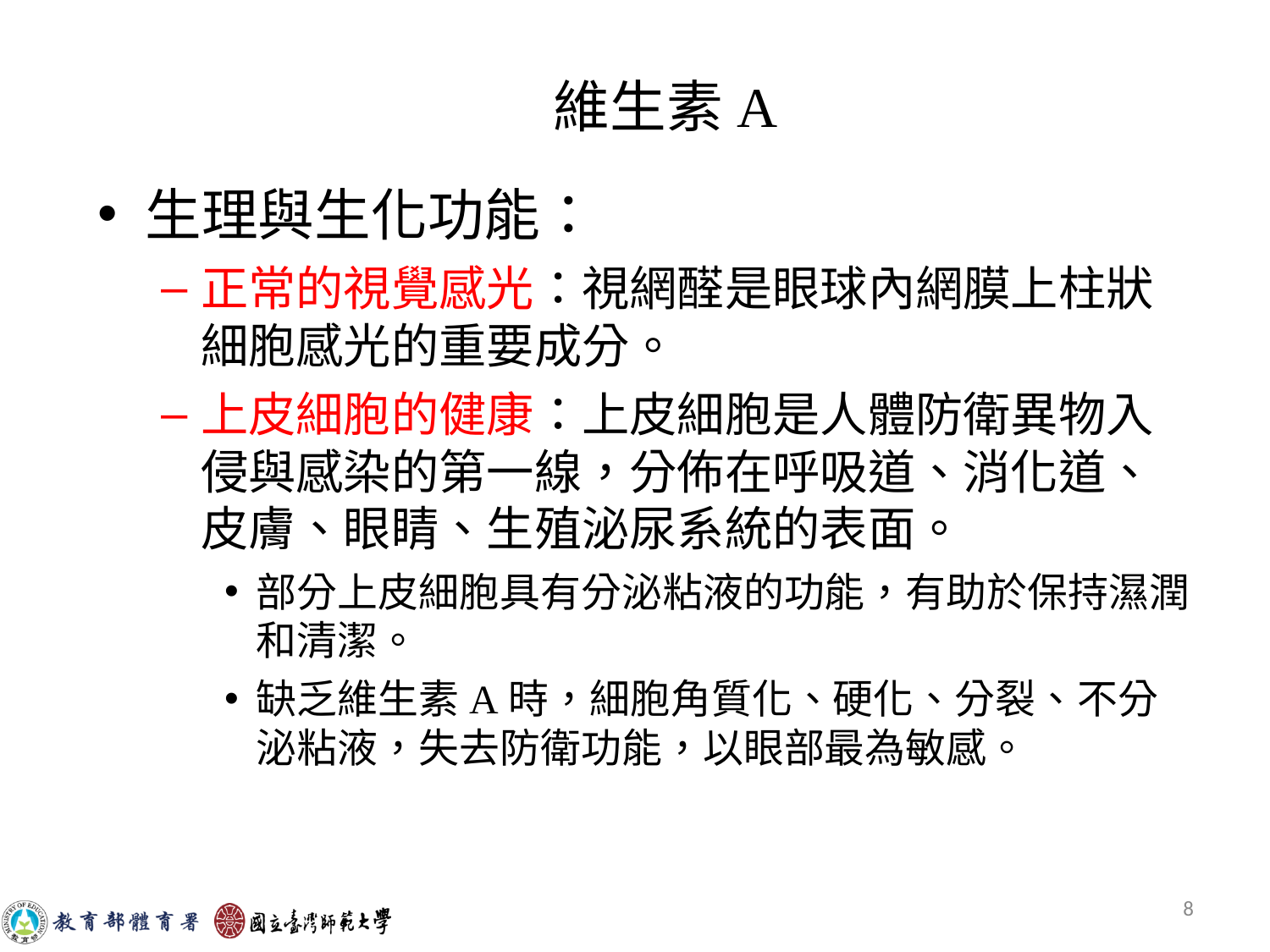

# 維生素A
生理與生化功能：
正常的視覺感光：視網醛是眼球內網膜上柱狀細胞感光的重要成分。
上皮細胞的健康：上皮細胞是人體防衛異物入侵與感染的第一線，分佈在呼吸道、消化道、皮膚、眼睛、生殖泌尿系統的表面。
部分上皮細胞具有分泌粘液的功能，有助於保持濕潤和清潔。
缺乏維生素A時，細胞角質化、硬化、分裂、不分泌粘液，失去防衛功能，以眼部最為敏感。
8